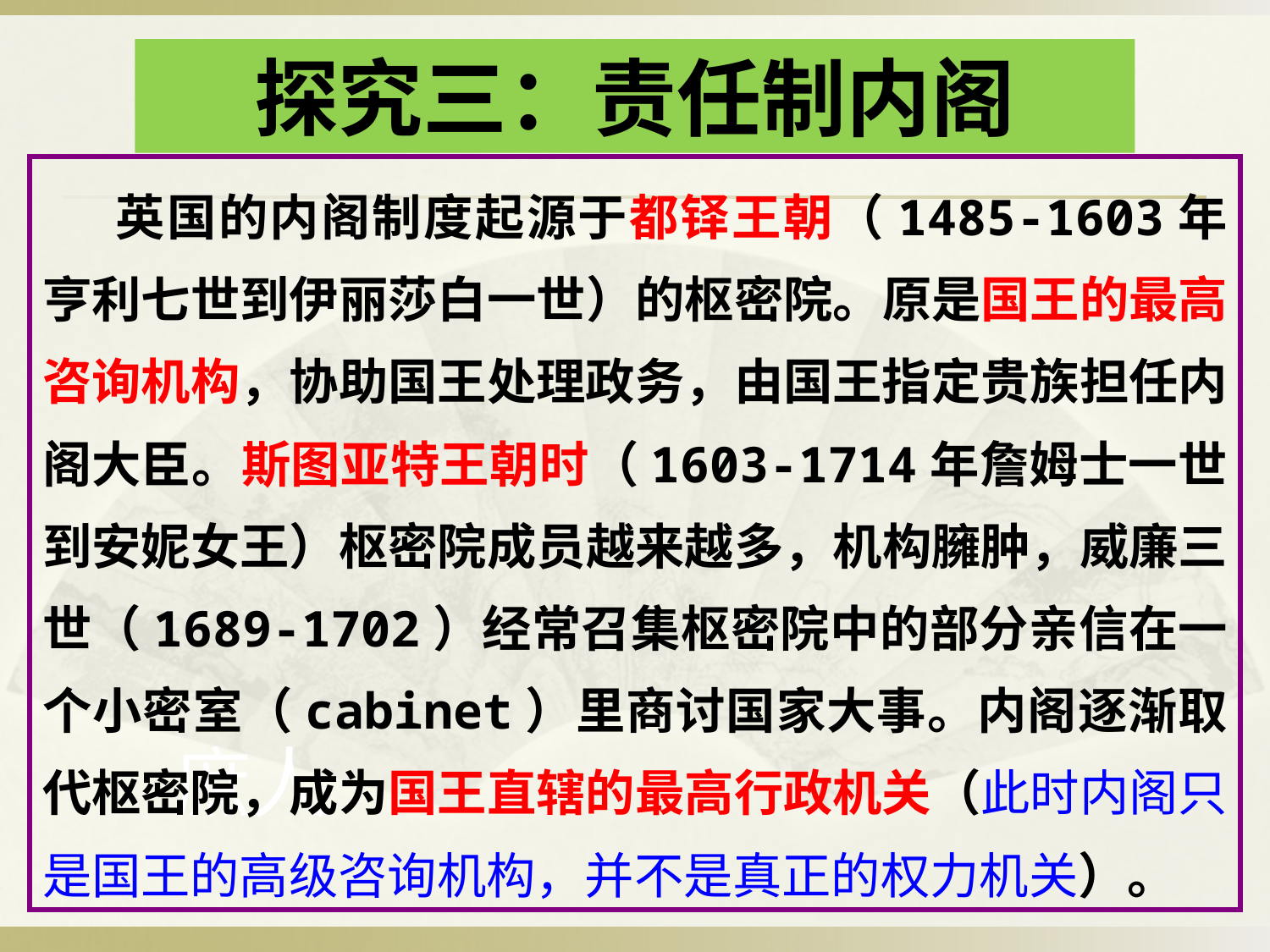

探究三：责任制内阁
 英国的内阁制度起源于都铎王朝（1485-1603年亨利七世到伊丽莎白一世）的枢密院。原是国王的最高咨询机构，协助国王处理政务，由国王指定贵族担任内阁大臣。斯图亚特王朝时（1603-1714年詹姆士一世到安妮女王）枢密院成员越来越多，机构臃肿，威廉三世（1689-1702）经常召集枢密院中的部分亲信在一个小密室（cabinet）里商讨国家大事。内阁逐渐取代枢密院，成为国王直辖的最高行政机关（此时内阁只是国王的高级咨询机构，并不是真正的权力机关）。
庶人